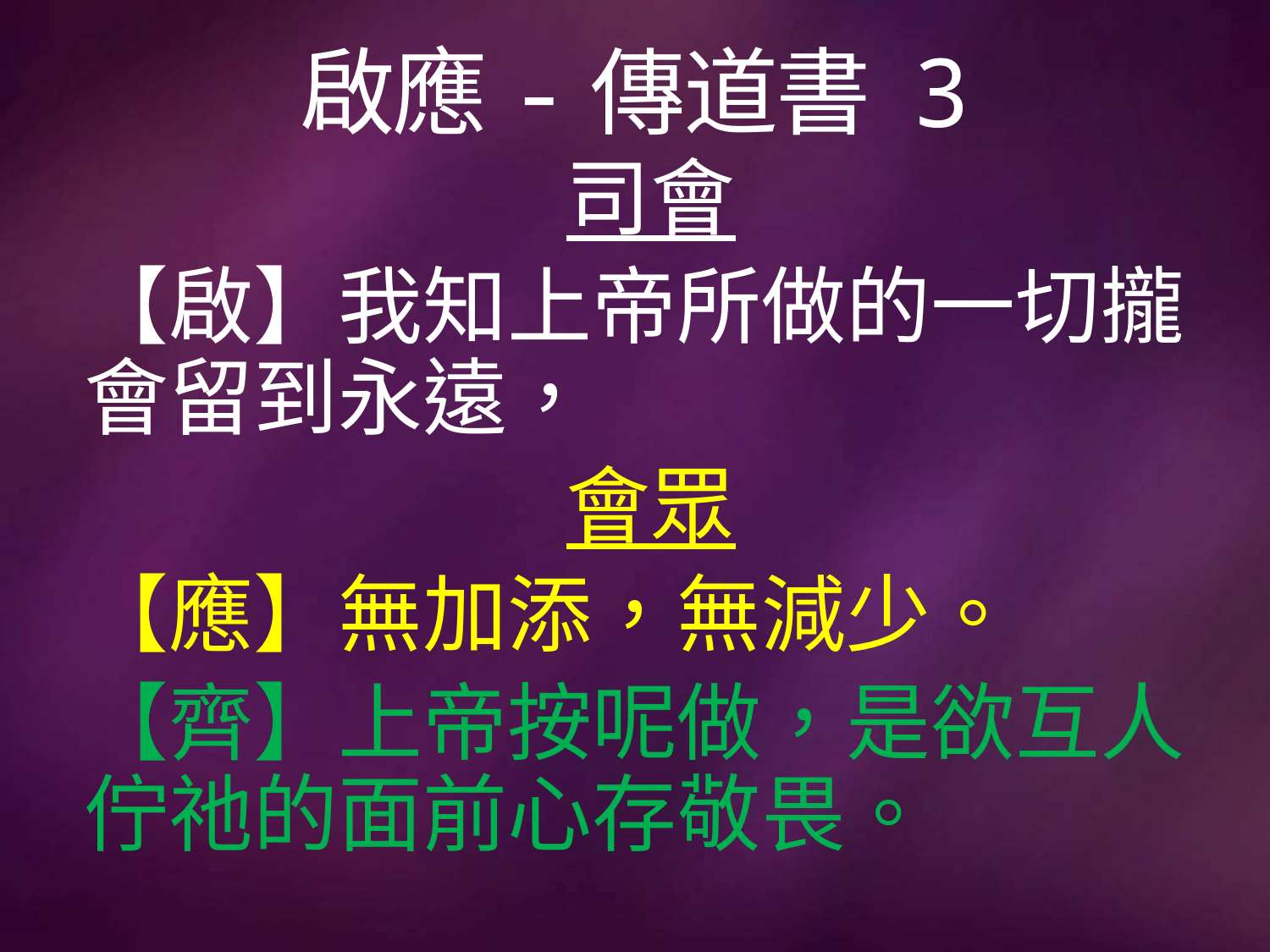

# 啟應-傳道書 3
司會
【啟】我知上帝所做的一切攏會留到永遠，
會眾
【應】無加添，無減少。
【齊】上帝按呢做，是欲互人佇祂的面前心存敬畏。